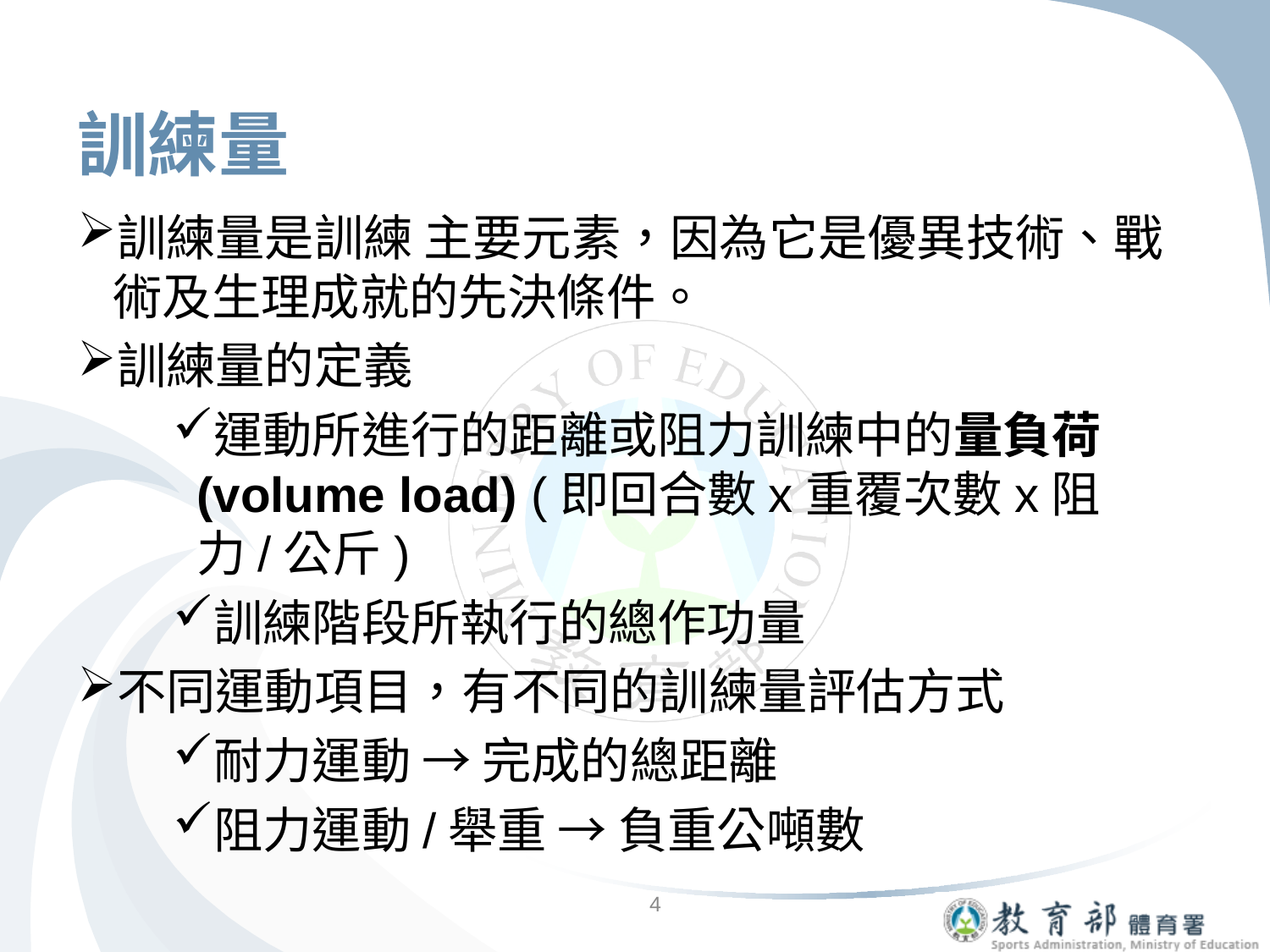

# 訓練量
訓練量是訓練 主要元素，因為它是優異技術、戰術及生理成就的先決條件。
訓練量的定義
運動所進行的距離或阻力訓練中的量負荷 (volume load) (即回合數x重覆次數x阻力/公斤)
訓練階段所執行的總作功量
不同運動項目，有不同的訓練量評估方式
耐力運動 → 完成的總距離
阻力運動/舉重 → 負重公噸數
4